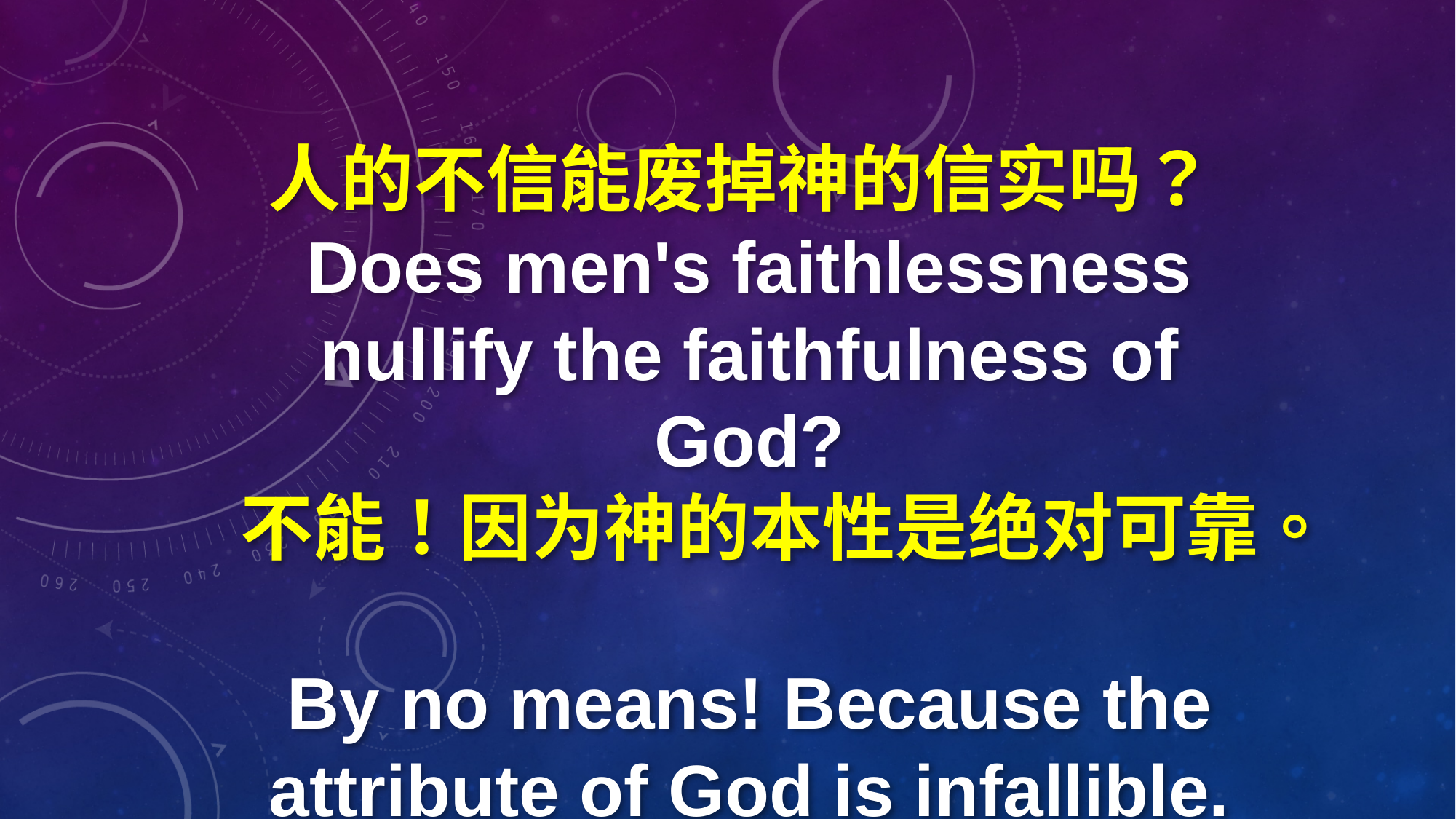

人的不信能废掉神的信实吗？
Does men's faithlessness nullify the faithfulness of God?
不能！因为神的本性是绝对可靠。
By no means! Because the attribute of God is infallible.